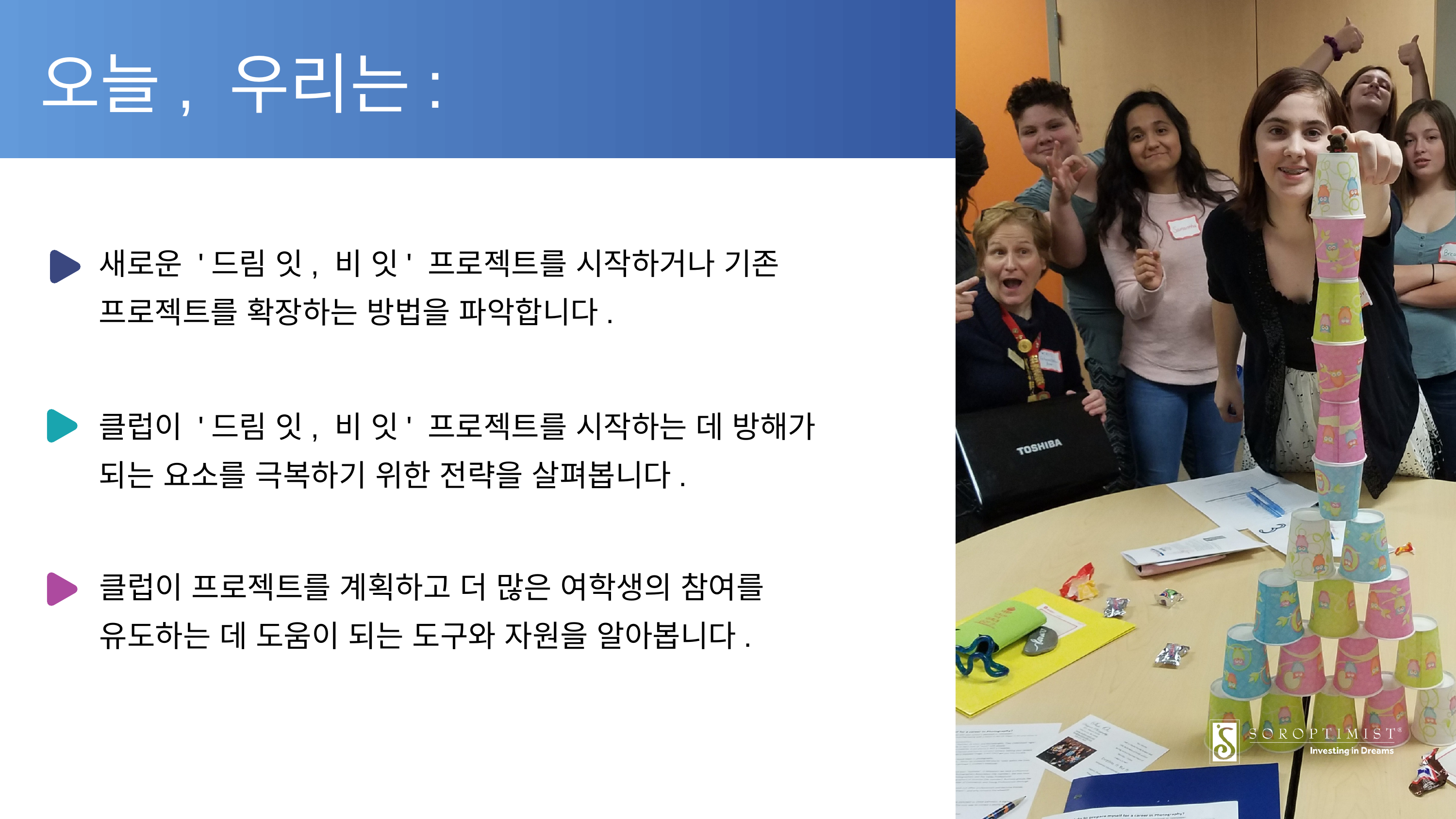

오늘, 우리는:
새로운 '드림 잇, 비 잇' 프로젝트를 시작하거나 기존 프로젝트를 확장하는 방법을 파악합니다.

클럽이 '드림 잇, 비 잇' 프로젝트를 시작하는 데 방해가 되는 요소를 극복하기 위한 전략을 살펴봅니다.

클럽이 프로젝트를 계획하고 더 많은 여학생의 참여를 유도하는 데 도움이 되는 도구와 자원을 알아봅니다.